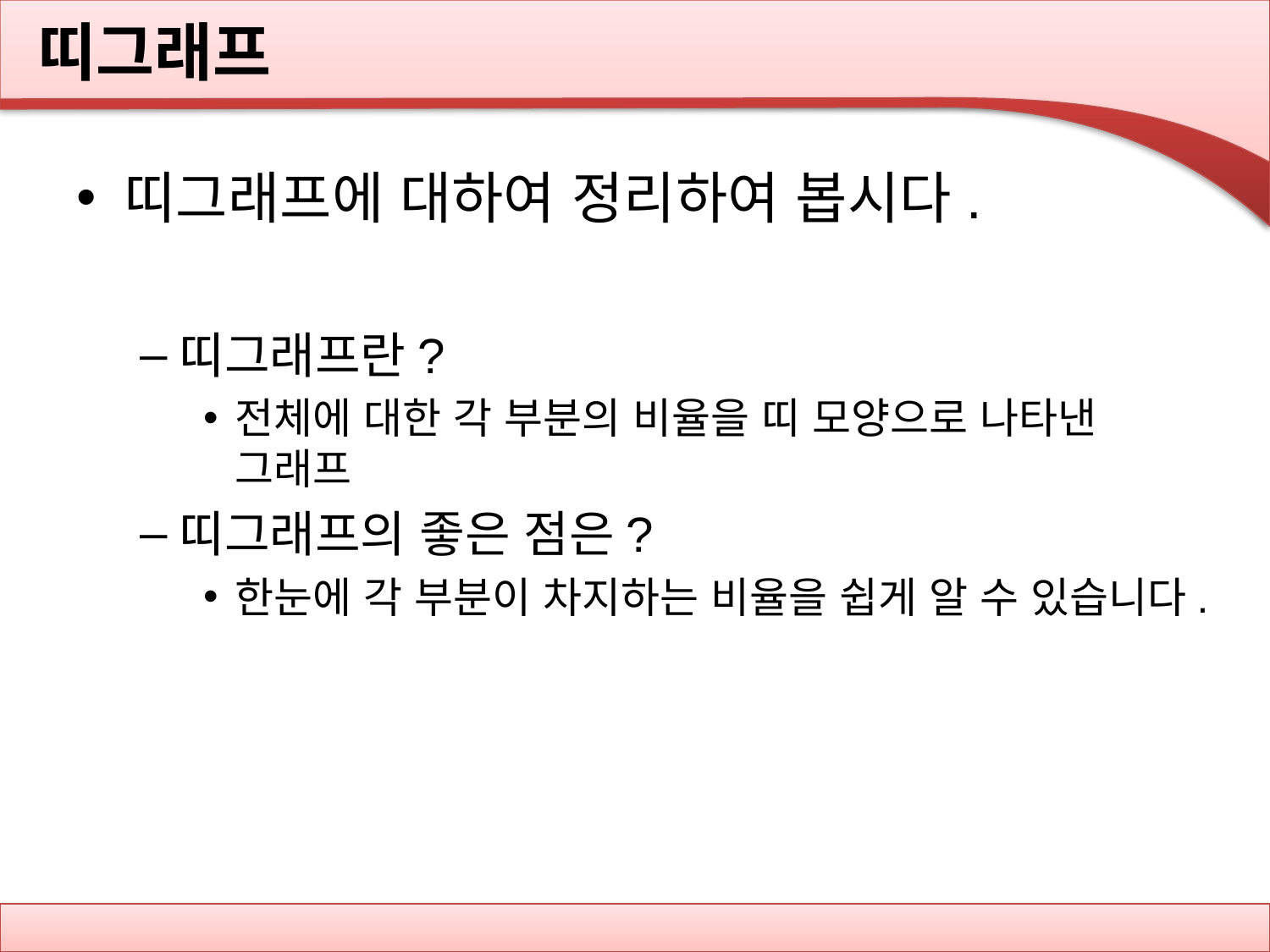

# 띠그래프
띠그래프에 대하여 정리하여 봅시다.

띠그래프란?
전체에 대한 각 부분의 비율을 띠 모양으로 나타낸 그래프
띠그래프의 좋은 점은?
한눈에 각 부분이 차지하는 비율을 쉽게 알 수 있습니다.